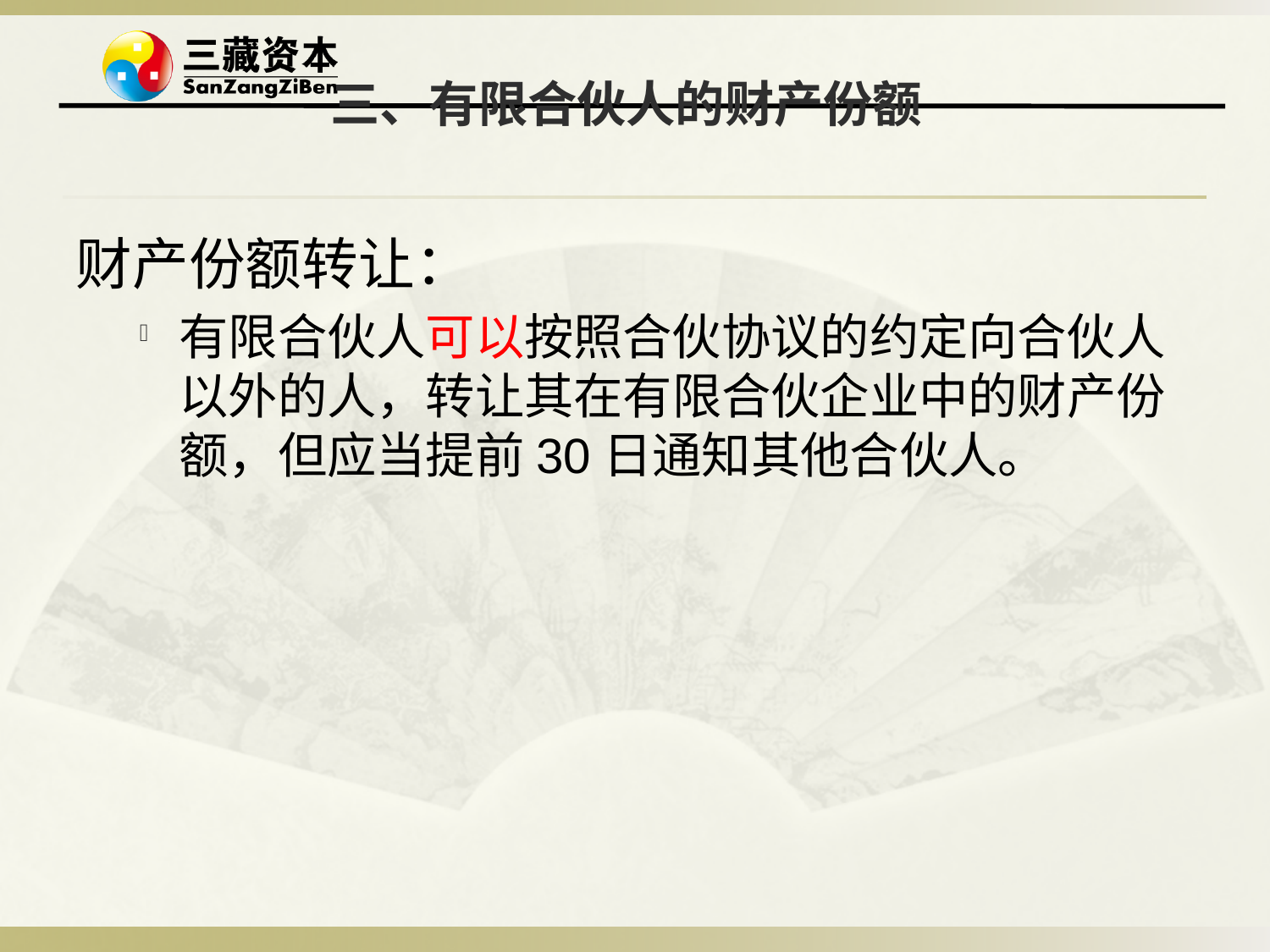

# 三、有限合伙人的财产份额
财产份额转让：
有限合伙人可以按照合伙协议的约定向合伙人以外的人，转让其在有限合伙企业中的财产份额，但应当提前30日通知其他合伙人。